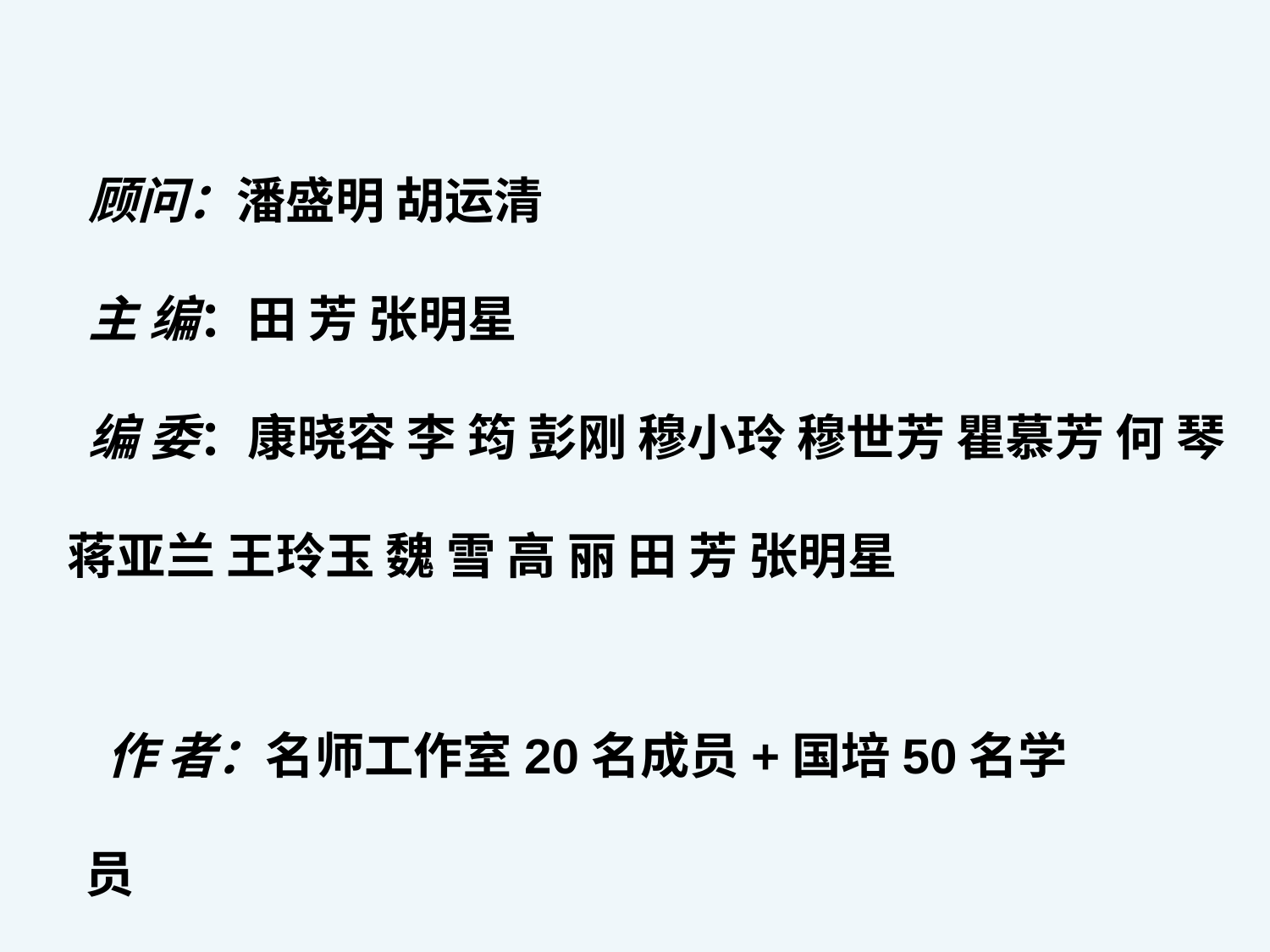

顾问：潘盛明 胡运清
主 编：田 芳 张明星
编 委：康晓容 李 筠 彭刚 穆小玲 穆世芳 瞿慕芳 何 琴 蒋亚兰 王玲玉 魏 雪 高 丽 田 芳 张明星
作 者：名师工作室20名成员+国培50名学员